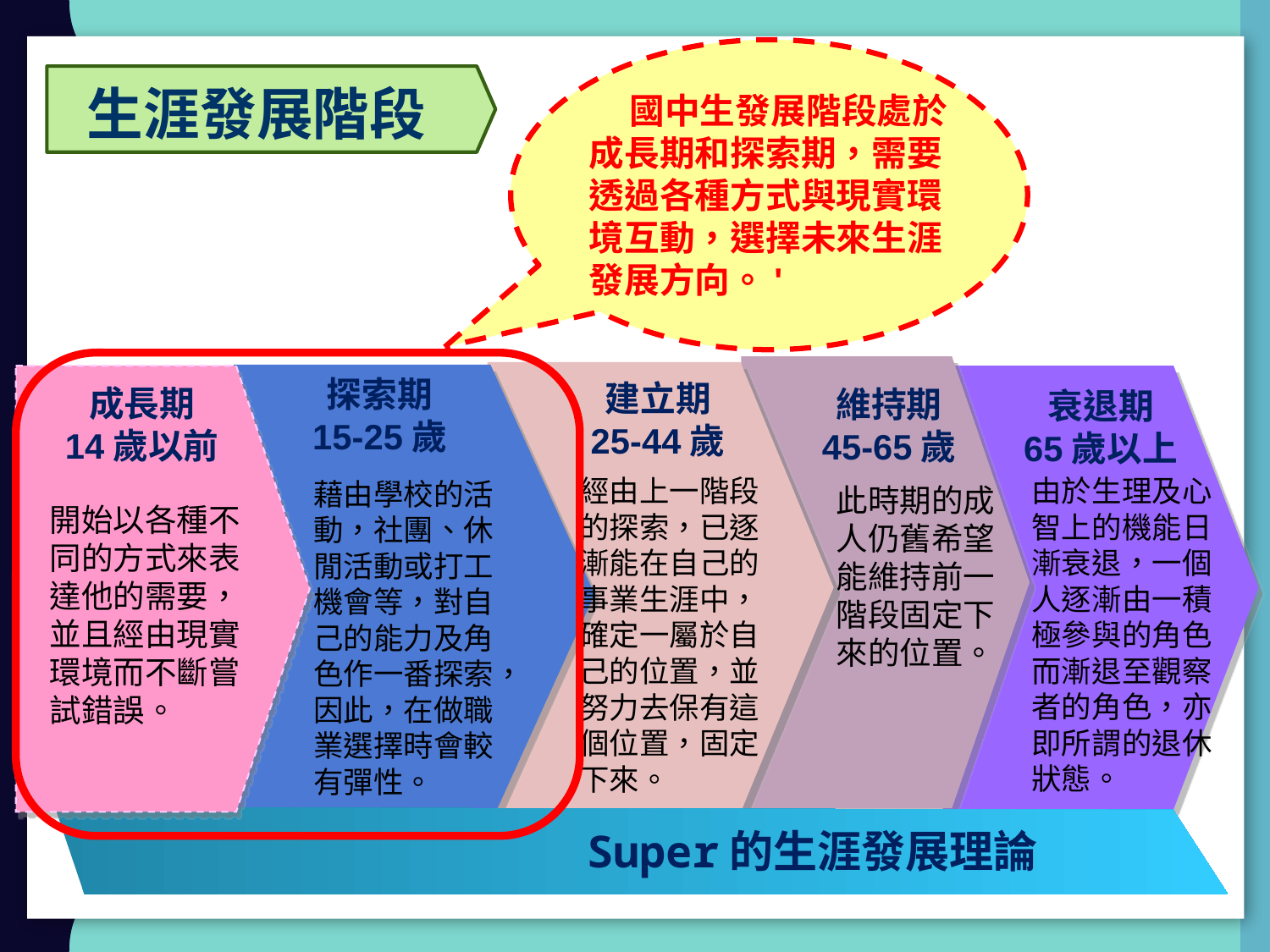

國中生發展階段處於成長期和探索期，需要透過各種方式與現實環境互動，選擇未來生涯發展方向。'

生涯發展階段

探索期
15-25歲
建立期
25-44歲
成長期
14歲以前
維持期
45-65歲
衰退期
65歲以上
由於生理及心智上的機能日漸衰退，一個人逐漸由一積極參與的角色而漸退至觀察者的角色，亦即所謂的退休狀態。
經由上一階段的探索，已逐漸能在自己的事業生涯中，確定一屬於自己的位置，並努力去保有這個位置，固定下來。
藉由學校的活動，社團、休閒活動或打工機會等，對自己的能力及角色作一番探索，因此，在做職業選擇時會較有彈性。
此時期的成人仍舊希望能維持前一階段固定下來的位置。
開始以各種不同的方式來表達他的需要，並且經由現實環境而不斷嘗試錯誤。

Super的生涯發展理論